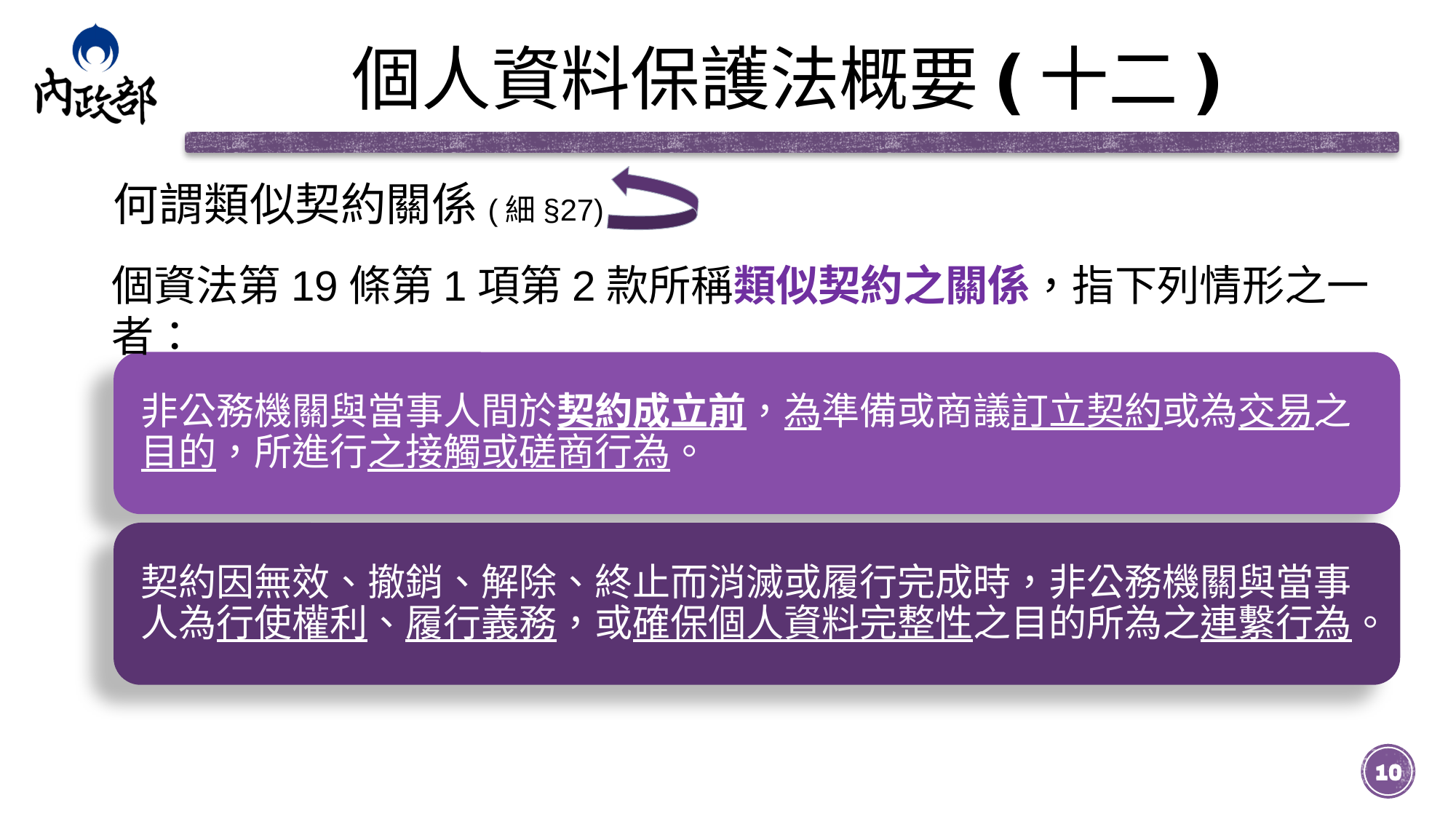

# 個人資料保護法概要(十二)

何謂類似契約關係(細§27)
個資法第19條第1項第2款所稱類似契約之關係，指下列情形之一者：
非公務機關與當事人間於契約成立前，為準備或商議訂立契約或為交易之目的，所進行之接觸或磋商行為。
契約因無效、撤銷、解除、終止而消滅或履行完成時，非公務機關與當事人為行使權利、履行義務，或確保個人資料完整性之目的所為之連繫行為。
10